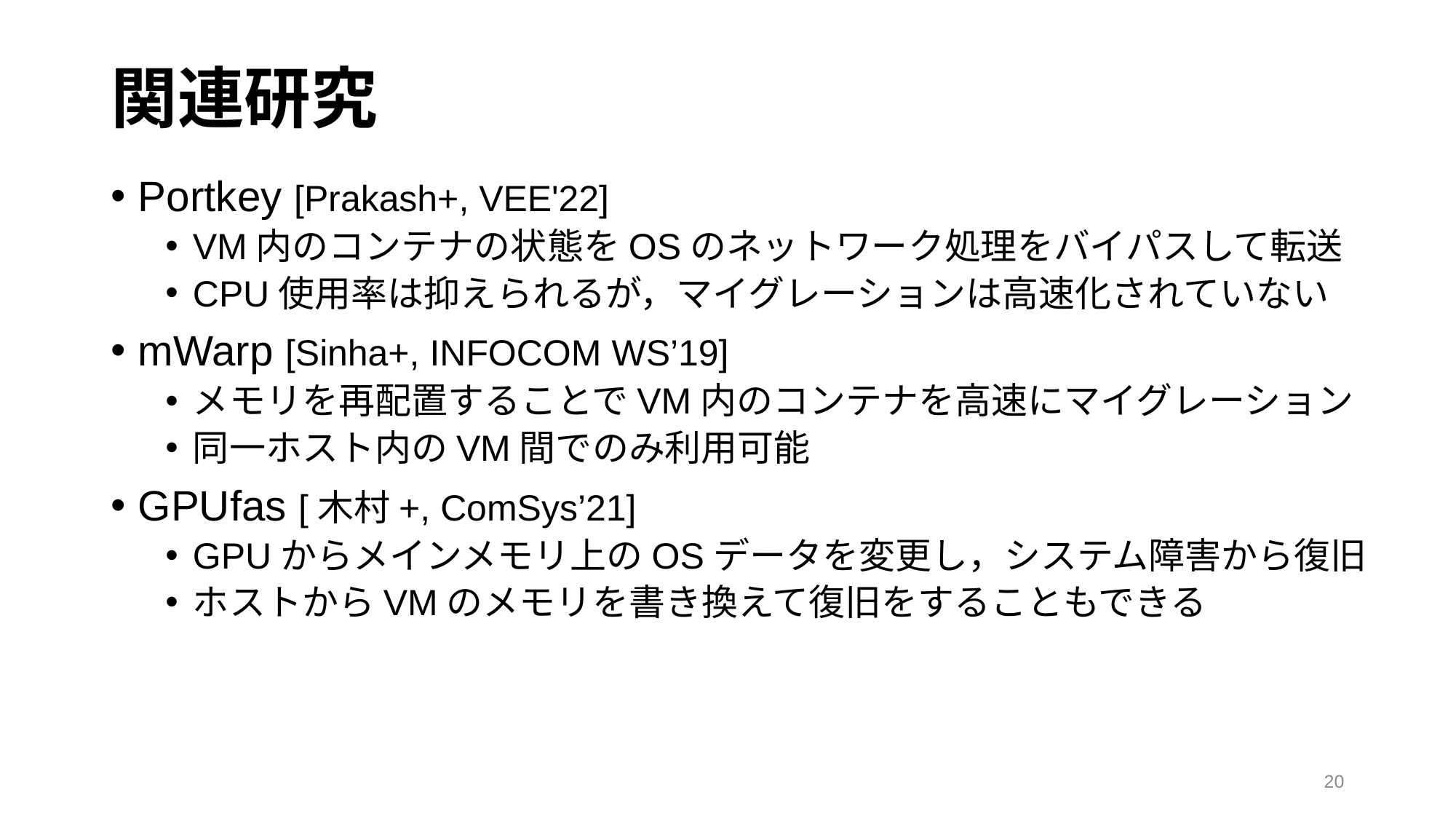

# 関連研究
Portkey [Prakash+, VEE'22]
VM内のコンテナの状態をOSのネットワーク処理をバイパスして転送
CPU使用率は抑えられるが，マイグレーションは高速化されていない
mWarp [Sinha+, INFOCOM WS’19]
メモリを再配置することでVM内のコンテナを高速にマイグレーション
同一ホスト内のVM間でのみ利用可能
GPUfas [木村+, ComSys’21]
GPUからメインメモリ上のOSデータを変更し，システム障害から復旧
ホストからVMのメモリを書き換えて復旧をすることもできる
20